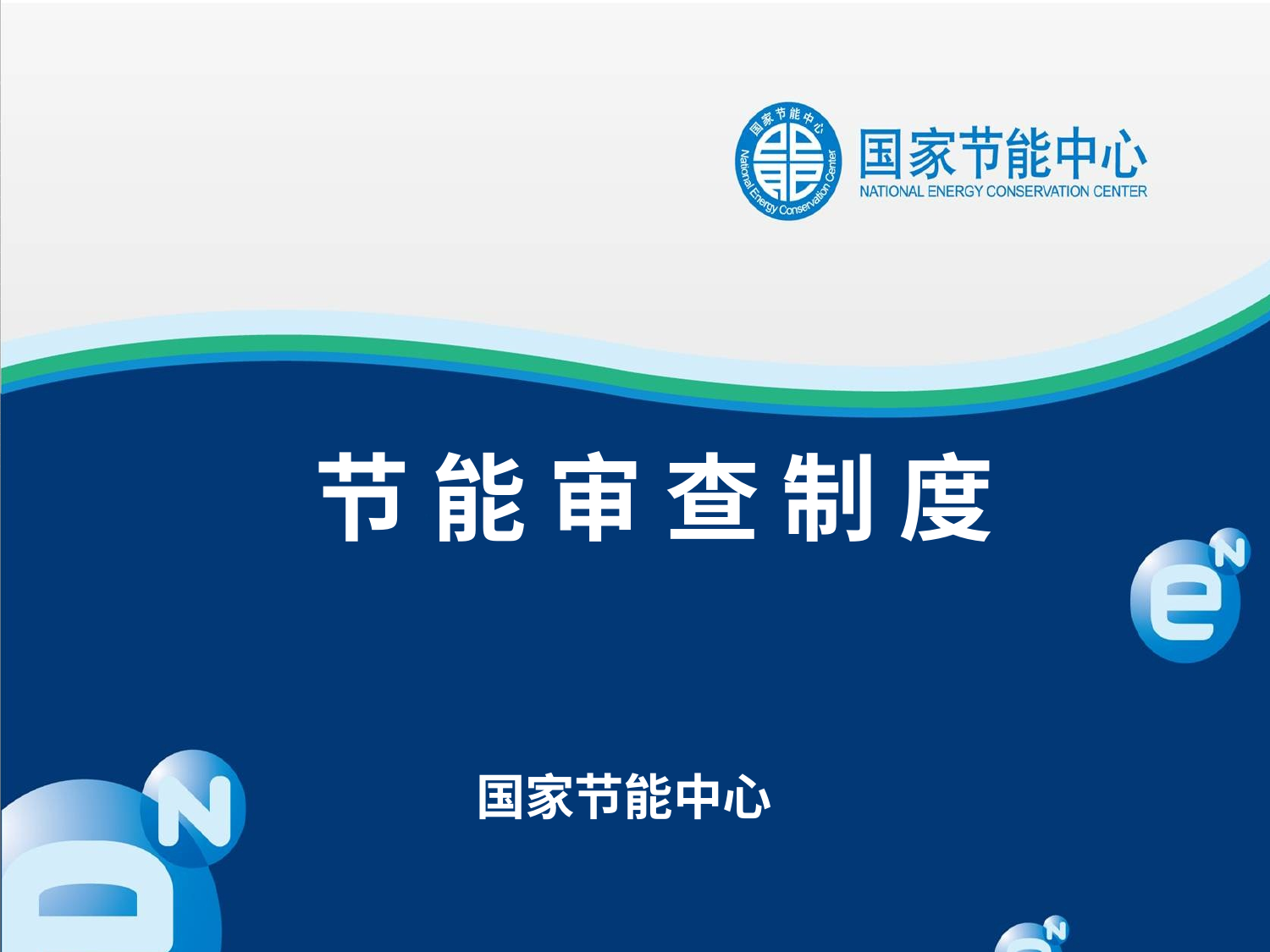

节 能 审 查 制 度
国家节能中心